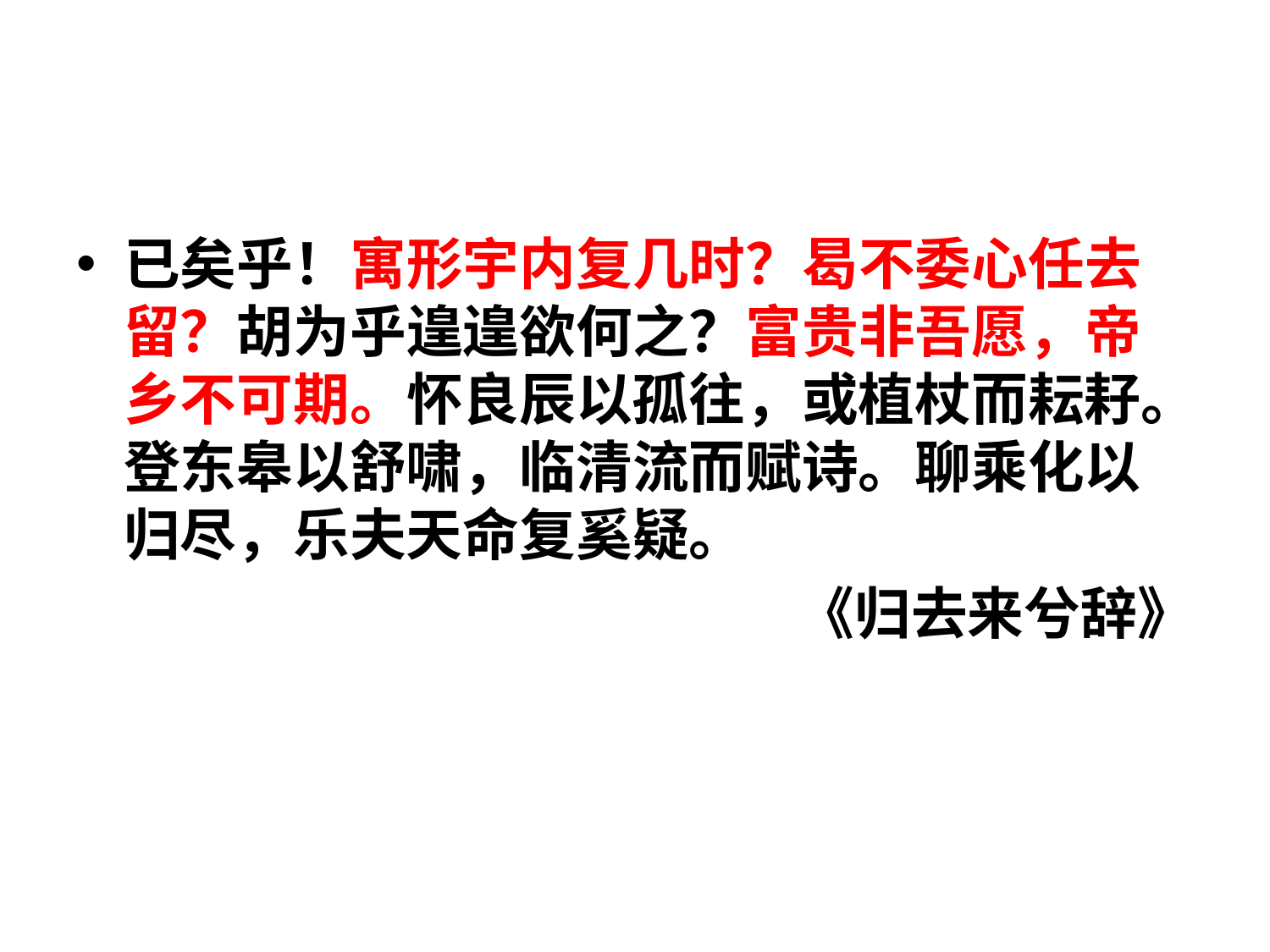

已矣乎！寓形宇内复几时？曷不委心任去留？胡为乎遑遑欲何之？富贵非吾愿，帝乡不可期。怀良辰以孤往，或植杖而耘耔。登东皋以舒啸，临清流而赋诗。聊乘化以归尽，乐夫天命复奚疑。
 《归去来兮辞》